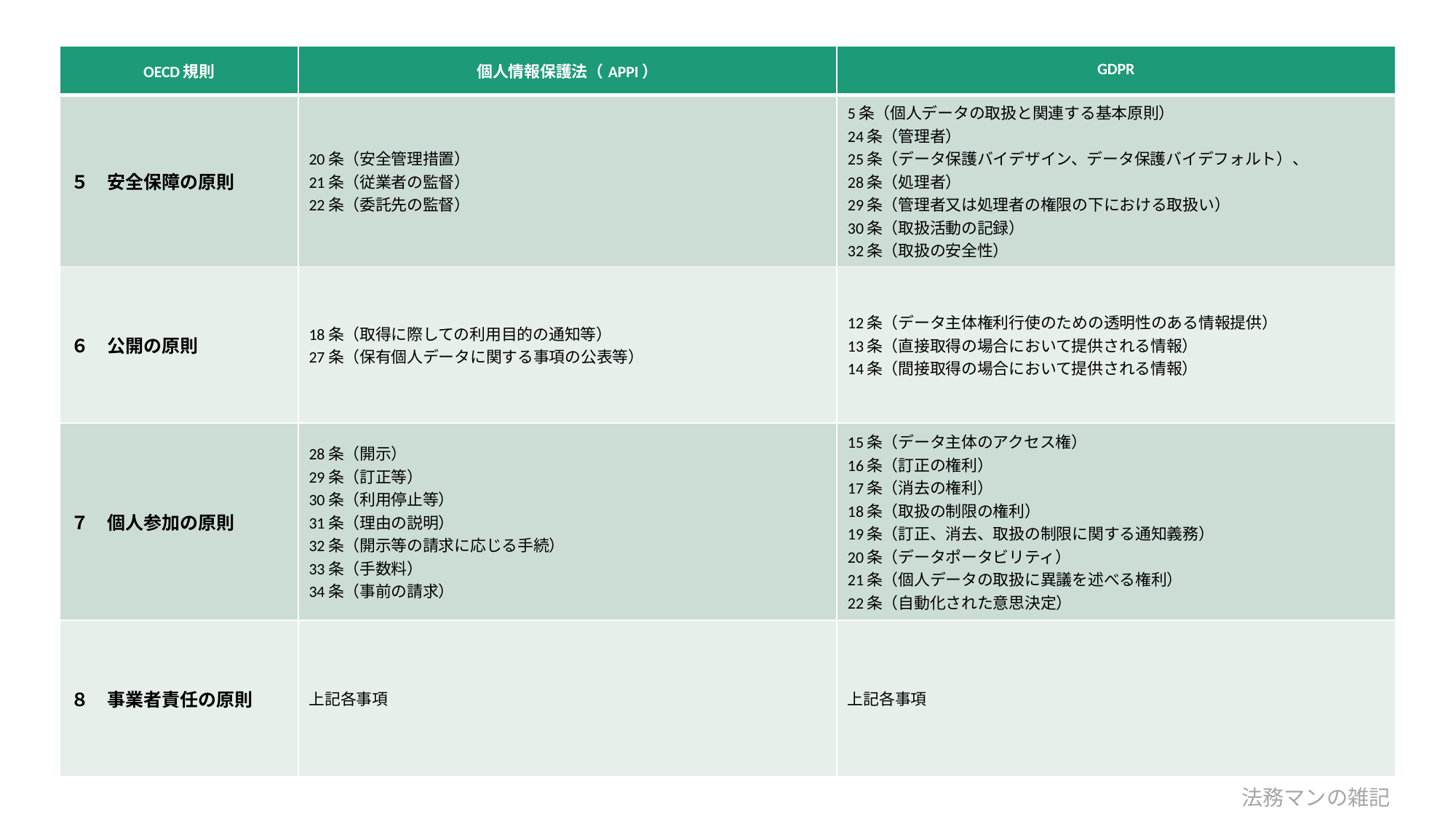

| OECD規則 | 個人情報保護法（APPI） | GDPR |
| --- | --- | --- |
| ５　安全保障の原則 | 20条（安全管理措置） 21条（従業者の監督） 22条（委託先の監督） | 5条（個人データの取扱と関連する基本原則） 24条（管理者） 25条（データ保護バイデザイン、データ保護バイデフォルト）、 28条（処理者） 29条（管理者又は処理者の権限の下における取扱い） 30条（取扱活動の記録） 32条（取扱の安全性） |
| ６　公開の原則 | 18条（取得に際しての利用目的の通知等） 27条（保有個人データに関する事項の公表等） | 12条（データ主体権利行使のための透明性のある情報提供） 13条（直接取得の場合において提供される情報） 14条（間接取得の場合において提供される情報） |
| ７　個人参加の原則 | 28条（開示） 29条（訂正等） 30条（利用停止等） 31条（理由の説明） 32条（開示等の請求に応じる手続） 33条（手数料） 34条（事前の請求） | 15条（データ主体のアクセス権） 16条（訂正の権利） 17条（消去の権利） 18条（取扱の制限の権利） 19条（訂正、消去、取扱の制限に関する通知義務） 20条（データポータビリティ） 21条（個人データの取扱に異議を述べる権利） 22条（自動化された意思決定） |
| ８　事業者責任の原則 | 上記各事項 | 上記各事項 |
法務マンの雑記